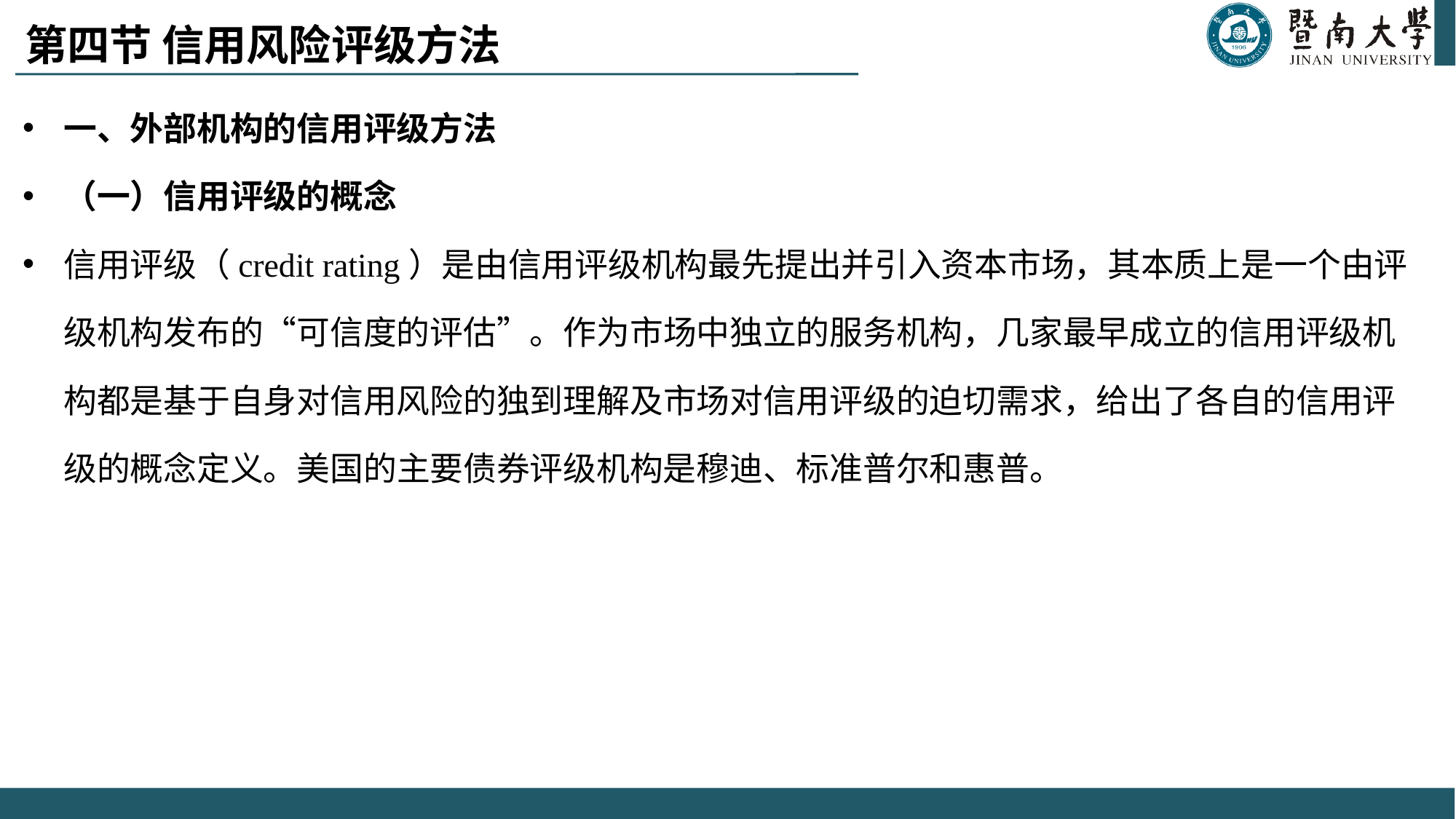

# 第四节 信用风险评级方法
一、外部机构的信用评级方法
（一）信用评级的概念
信用评级（credit rating）是由信用评级机构最先提出并引入资本市场，其本质上是一个由评级机构发布的“可信度的评估”。作为市场中独立的服务机构，几家最早成立的信用评级机构都是基于自身对信用风险的独到理解及市场对信用评级的迫切需求，给出了各自的信用评级的概念定义。美国的主要债券评级机构是穆迪、标准普尔和惠普。